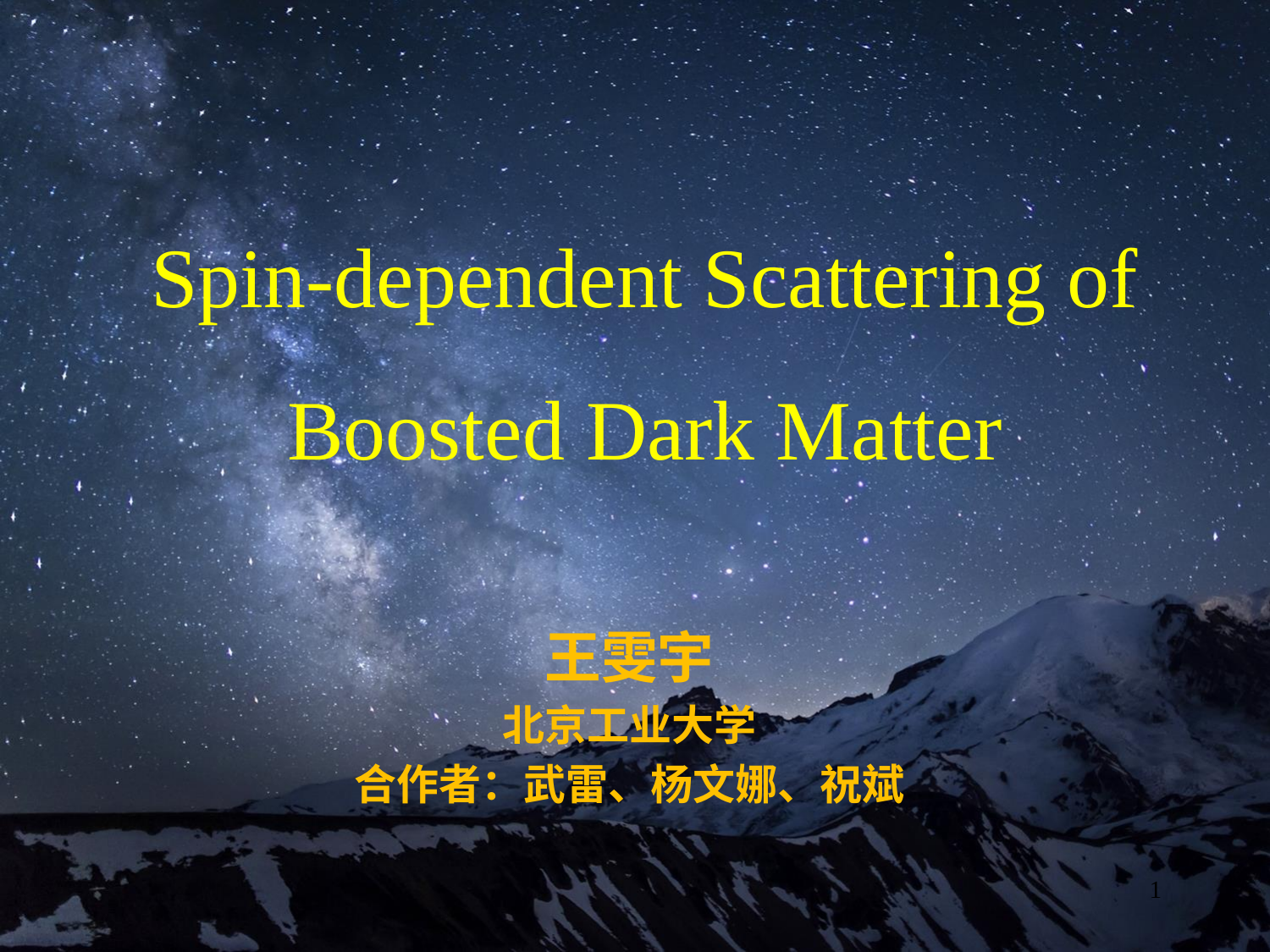

Spin-dependent Scattering of Boosted Dark Matter
王雯宇
北京工业大学
合作者：武雷、杨文娜、祝斌
1